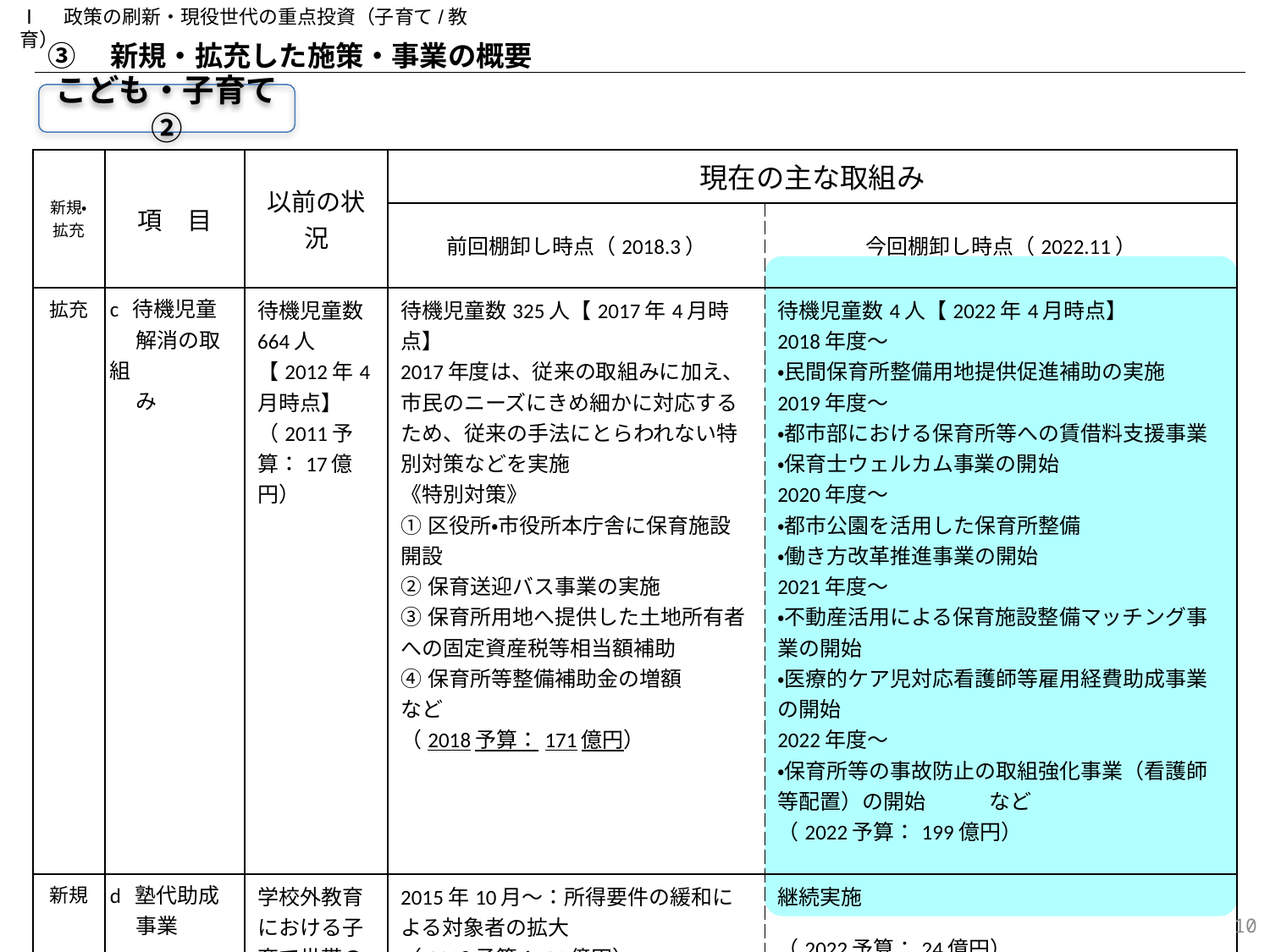

Ⅰ　政策の刷新・現役世代の重点投資（子育て/教育）
③　新規・拡充した施策・事業の概要
こども・子育て②
| 新規・ 拡充 | 項　目 | 以前の状況 | 現在の主な取組み |  |
| --- | --- | --- | --- | --- |
|  |  |  | 前回棚卸し時点（2018.3） | 今回棚卸し時点（2022.11） |
| 拡充 | c 待機児童 　 解消の取組 　 み | 待機児童数664人 【2012年4月時点】 （2011予算：17億円） | 待機児童数325人【2017年4月時点】 2017年度は、従来の取組みに加え、市民のニーズにきめ細かに対応するため、従来の手法にとらわれない特別対策などを実施　 《特別対策》 ①区役所・市役所本庁舎に保育施設開設 ②保育送迎バス事業の実施 ③保育所用地へ提供した土地所有者への固定資産税等相当額補助 ④保育所等整備補助金の増額　 など （2018予算：171億円） | 待機児童数4人【2022年4月時点】 2018年度～ ・民間保育所整備用地提供促進補助の実施 2019年度～ ・都市部における保育所等への賃借料支援事業 ・保育士ウェルカム事業の開始 2020年度～ ・都市公園を活用した保育所整備 ・働き方改革推進事業の開始 2021年度～ ・不動産活用による保育施設整備マッチング事業の開始 ・医療的ケア児対応看護師等雇用経費助成事業の開始 2022年度～ ・保育所等の事故防止の取組強化事業（看護師等配置）の開始　　　など （2022予算：199億円） |
| 新規 | d 塾代助成 　 事業 | 学校外教育における子育て世帯の経済的負担 （2011予算：－） | 2015年10月～：所得要件の緩和による対象者の拡大 （2018予算：25億円） | 継続実施 （2022予算：24億円） |

10